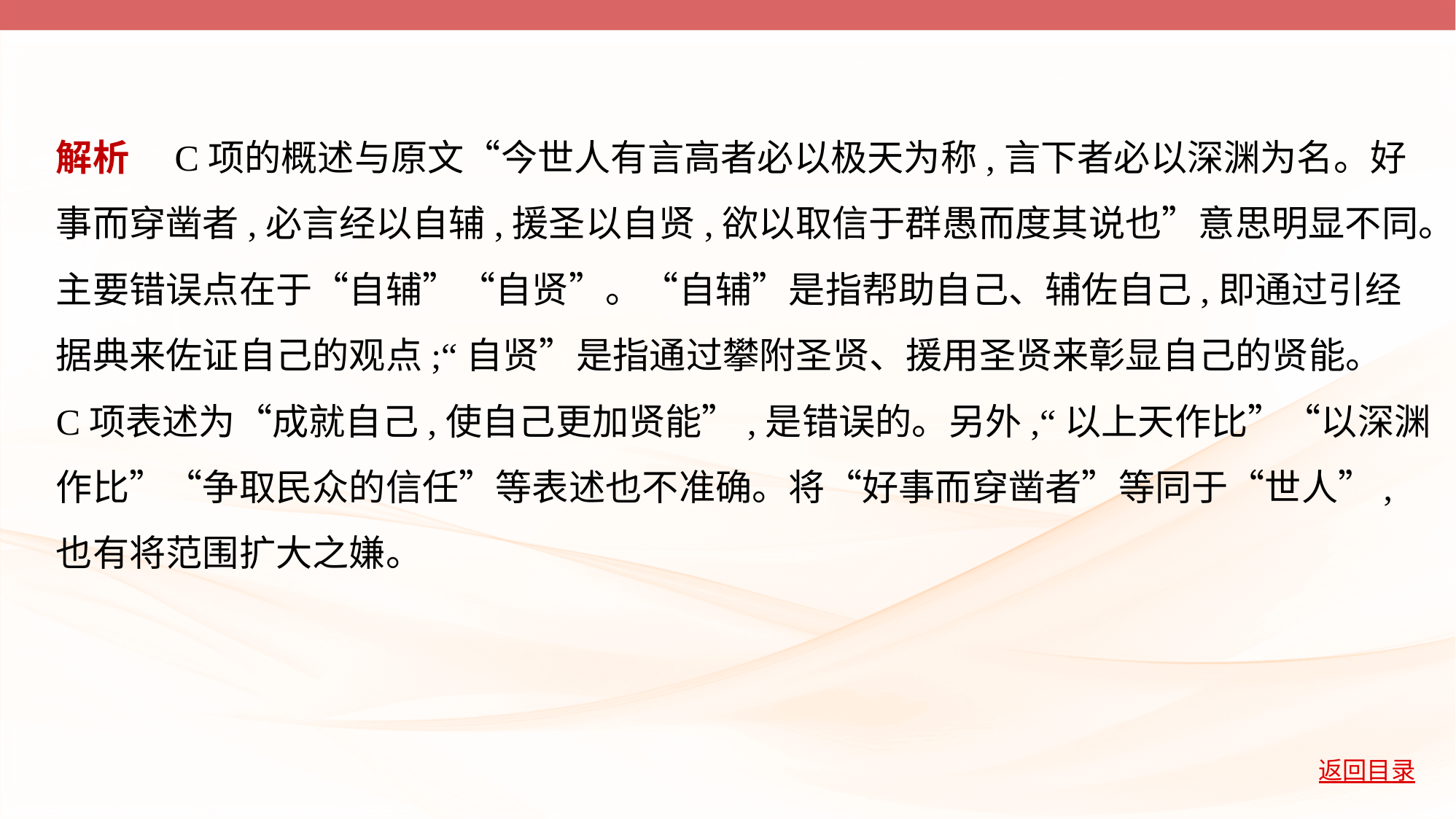

解析　C项的概述与原文“今世人有言高者必以极天为称,言下者必以深渊为名。好
事而穿凿者,必言经以自辅,援圣以自贤,欲以取信于群愚而度其说也”意思明显不同。
主要错误点在于“自辅”“自贤”。“自辅”是指帮助自己、辅佐自己,即通过引经
据典来佐证自己的观点;“自贤”是指通过攀附圣贤、援用圣贤来彰显自己的贤能。
C项表述为“成就自己,使自己更加贤能”,是错误的。另外,“以上天作比”“以深渊
作比”“争取民众的信任”等表述也不准确。将“好事而穿凿者”等同于“世人”,
也有将范围扩大之嫌。